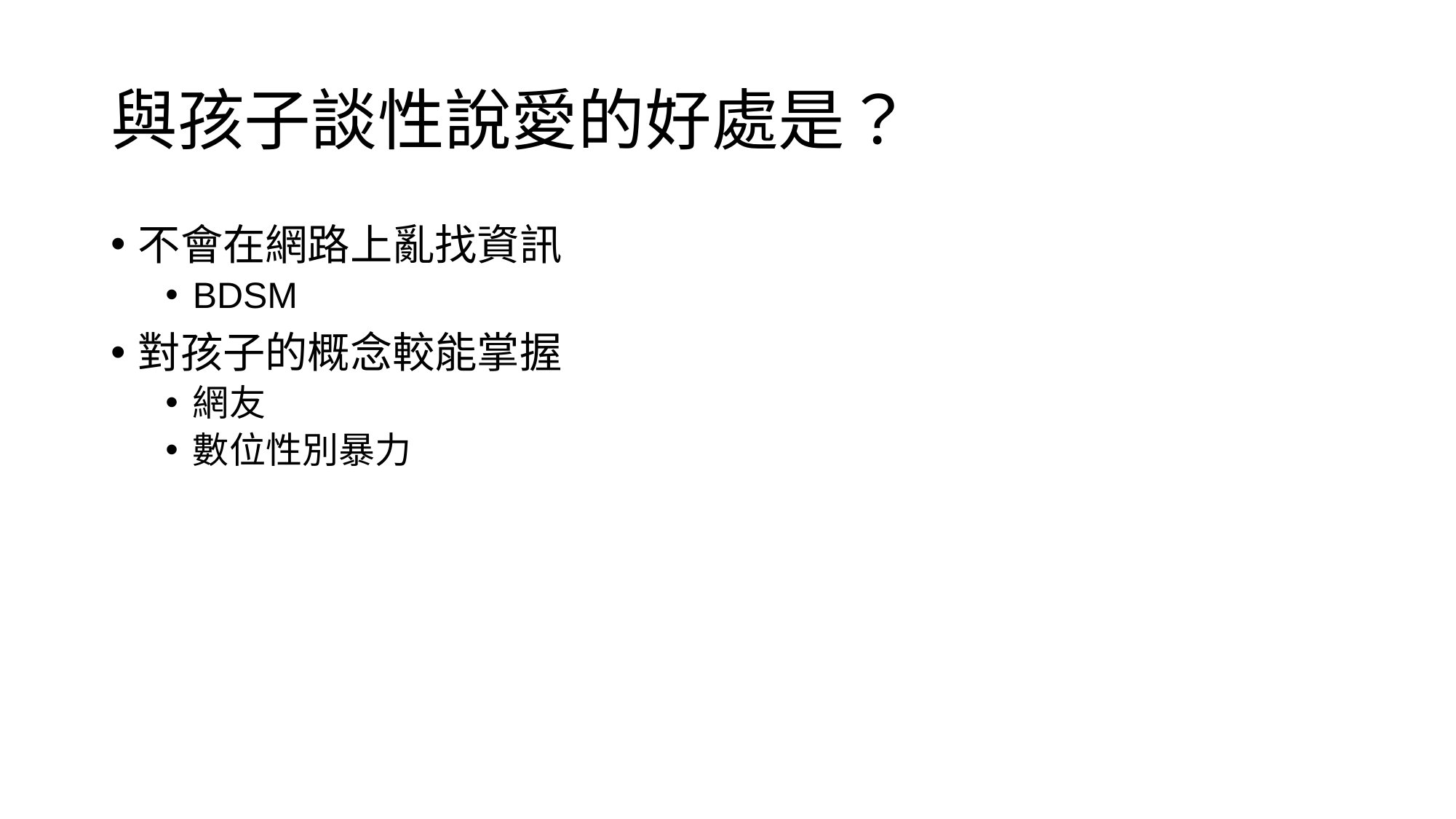

# 與孩子談性說愛的好處是？
不會在網路上亂找資訊
BDSM
對孩子的概念較能掌握
網友
數位性別暴力